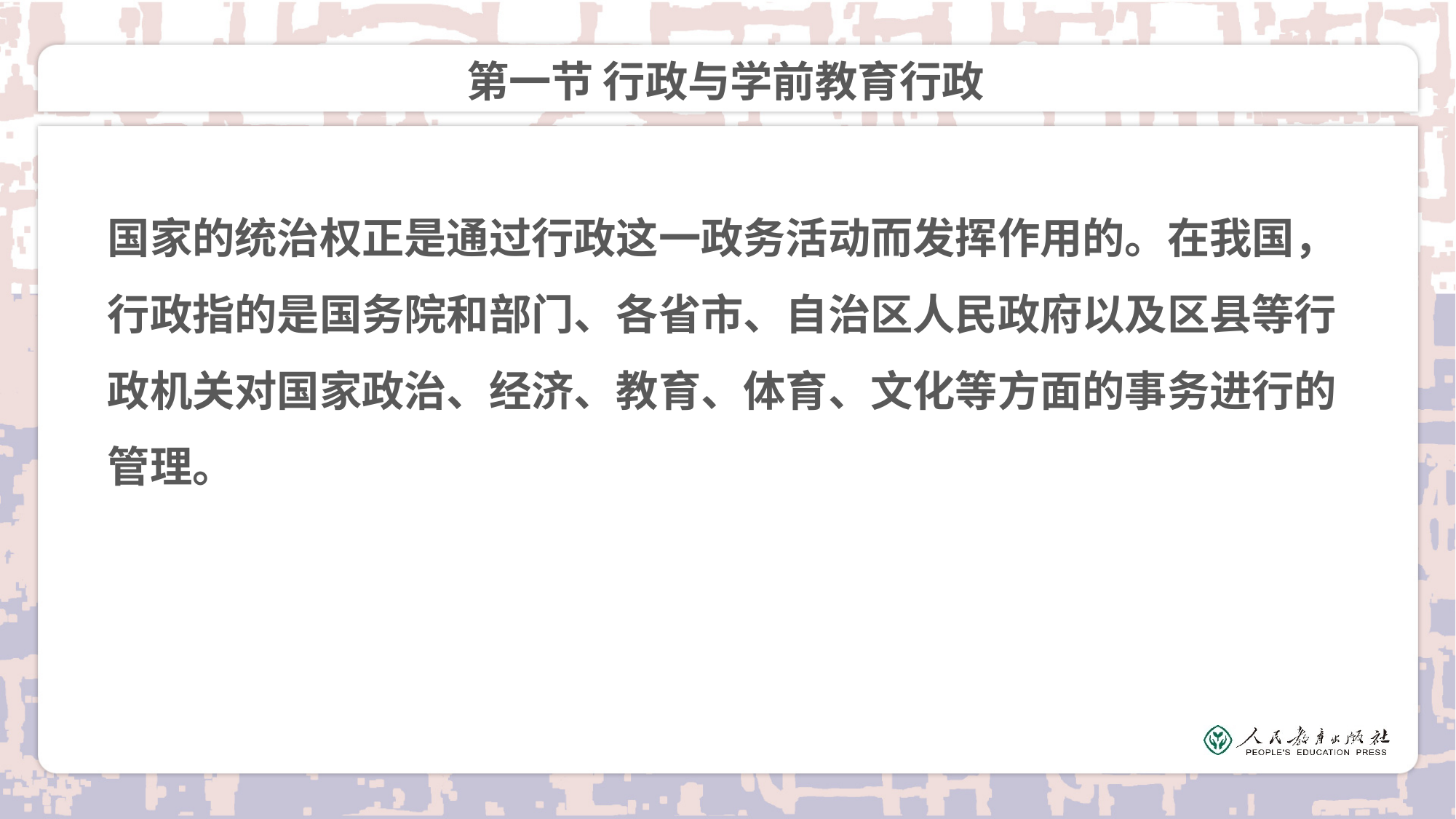

# 第一节 行政与学前教育行政
国家的统治权正是通过行政这一政务活动而发挥作用的。在我国，行政指的是国务院和部门、各省市、自治区人民政府以及区县等行政机关对国家政治、经济、教育、体育、文化等方面的事务进行的管理。